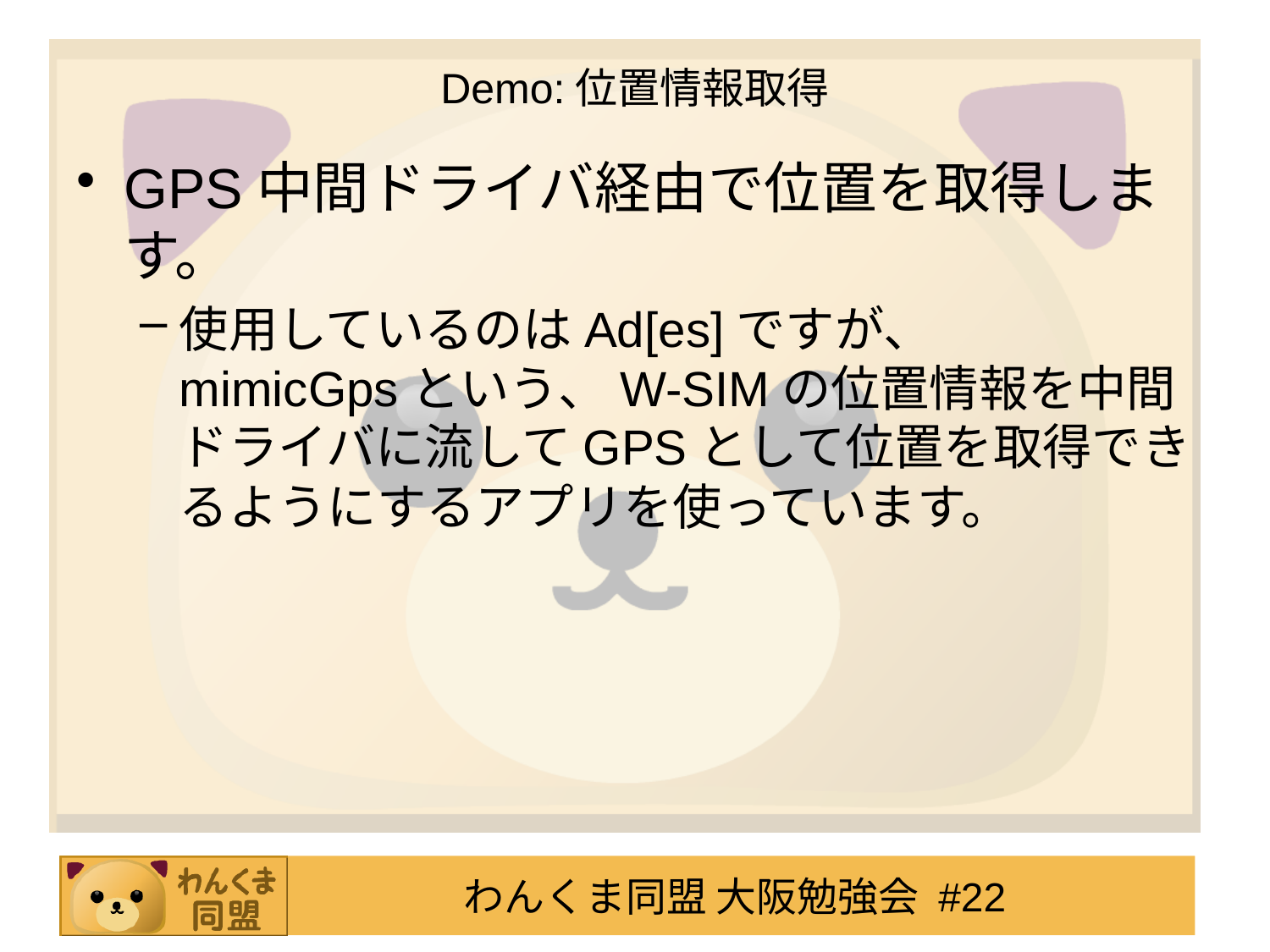

# Demo:位置情報取得
GPS中間ドライバ経由で位置を取得します。
使用しているのはAd[es]ですが、
mimicGpsという、W-SIMの位置情報を中間ドライバに流してGPSとして位置を取得できるようにするアプリを使っています。